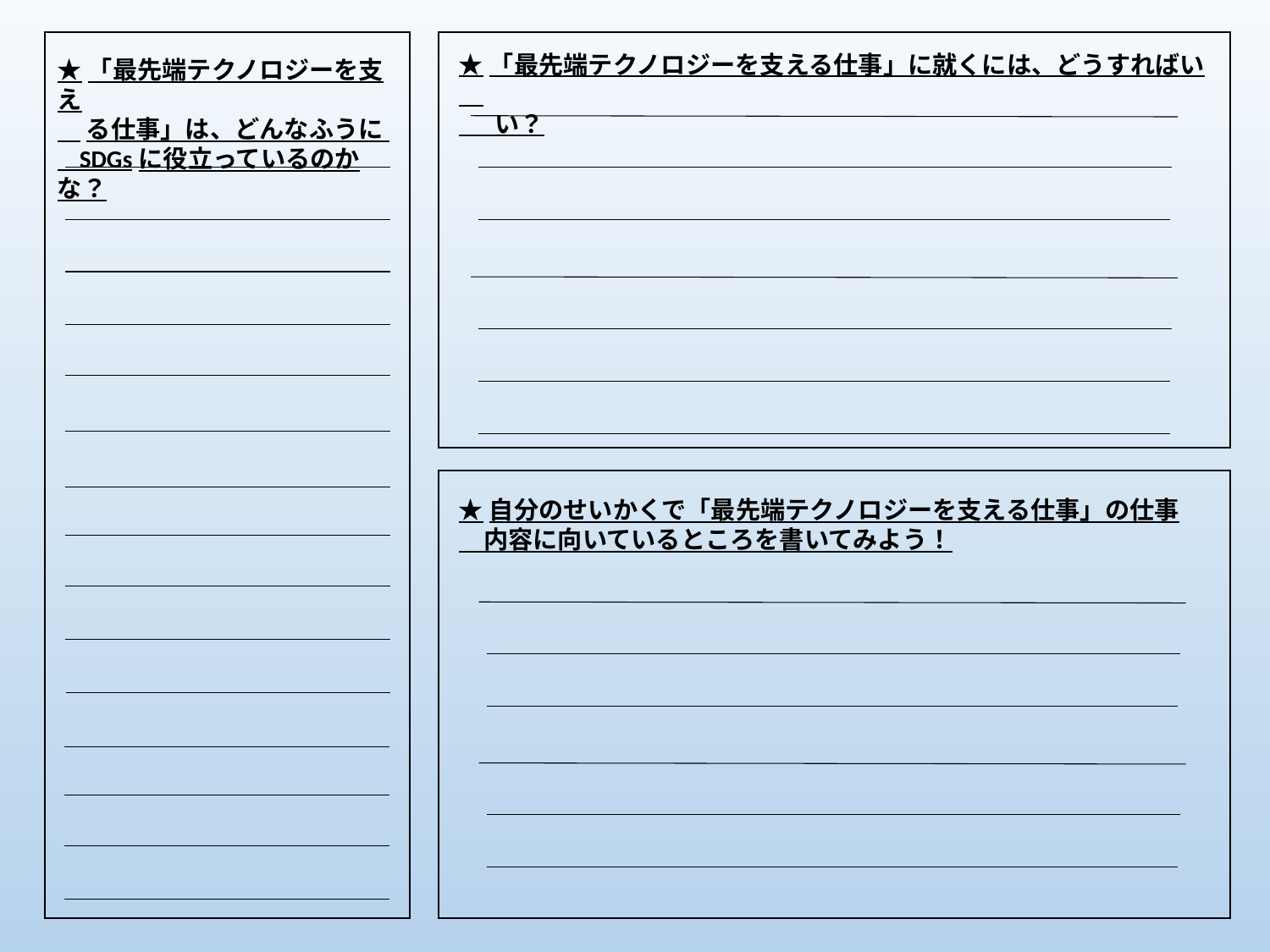

★「最先端テクノロジーを支える仕事」に就くには、どうすればい
　  い？
★「最先端テクノロジーを支え
    る仕事」は、どんなふうに
    SDGsに役立っているのかな？

★自分のせいかくで「最先端テクノロジーを支える仕事」の仕事
　内容に向いているところを書いてみよう！